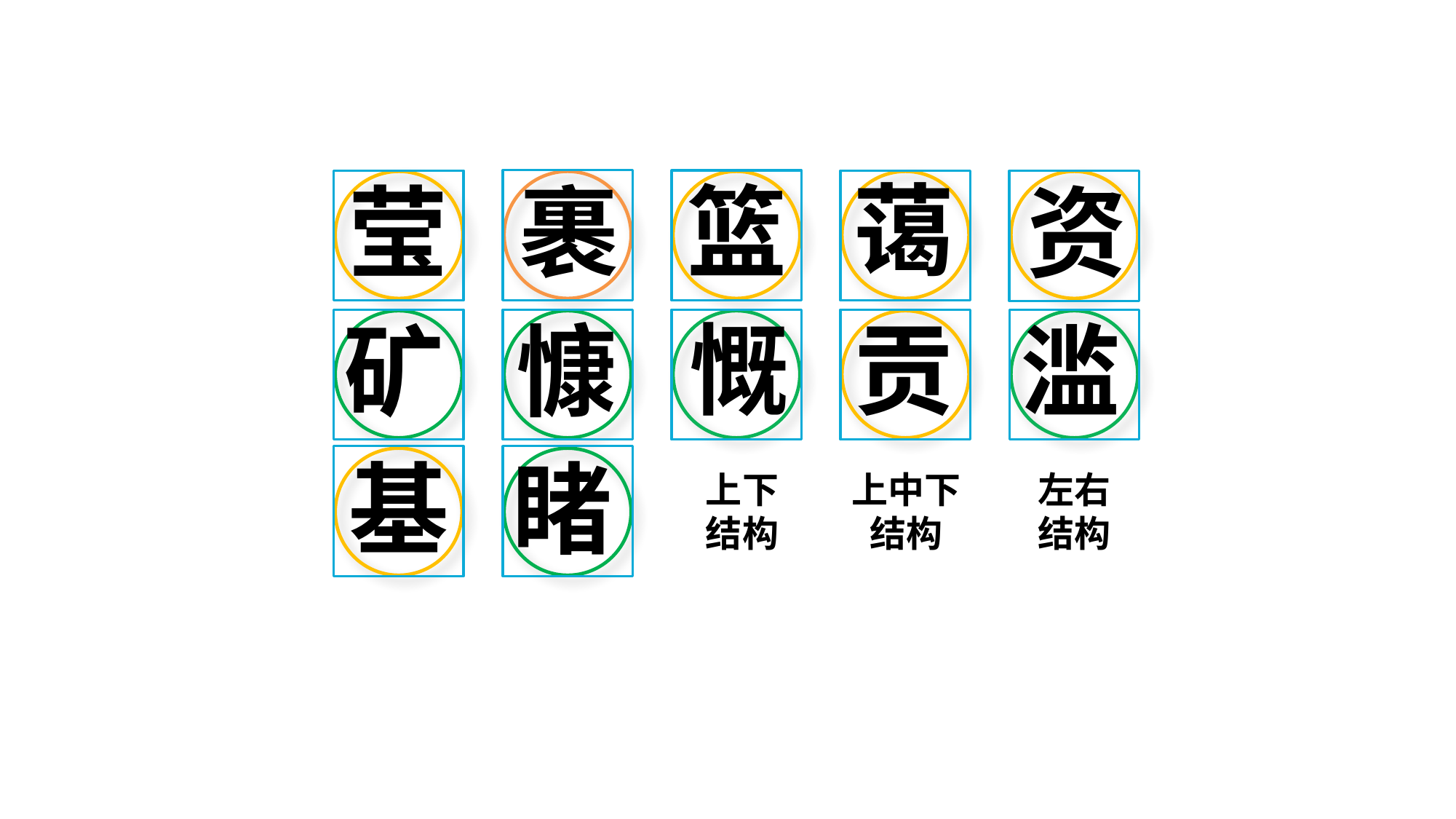

蔼

篮

莹

裹

资

慨

贡

滥

矿

慷

基

睹

上下结构
上中下结构
左右结构